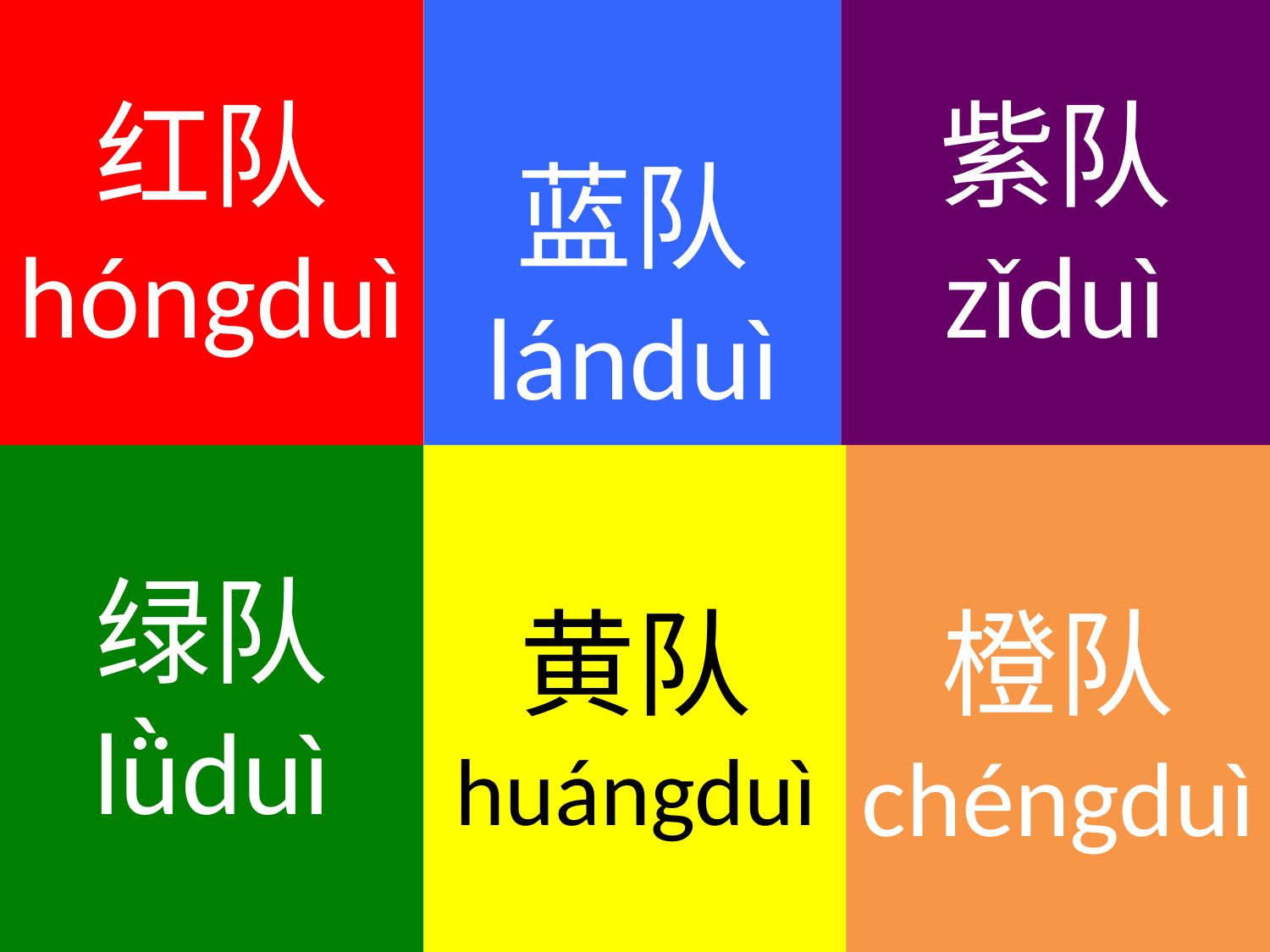

蓝队
lánduì

红队
hóngduì
紫队
zǐduì

橙队
chéngduì

绿队
lǜduì

黄队
huángduì